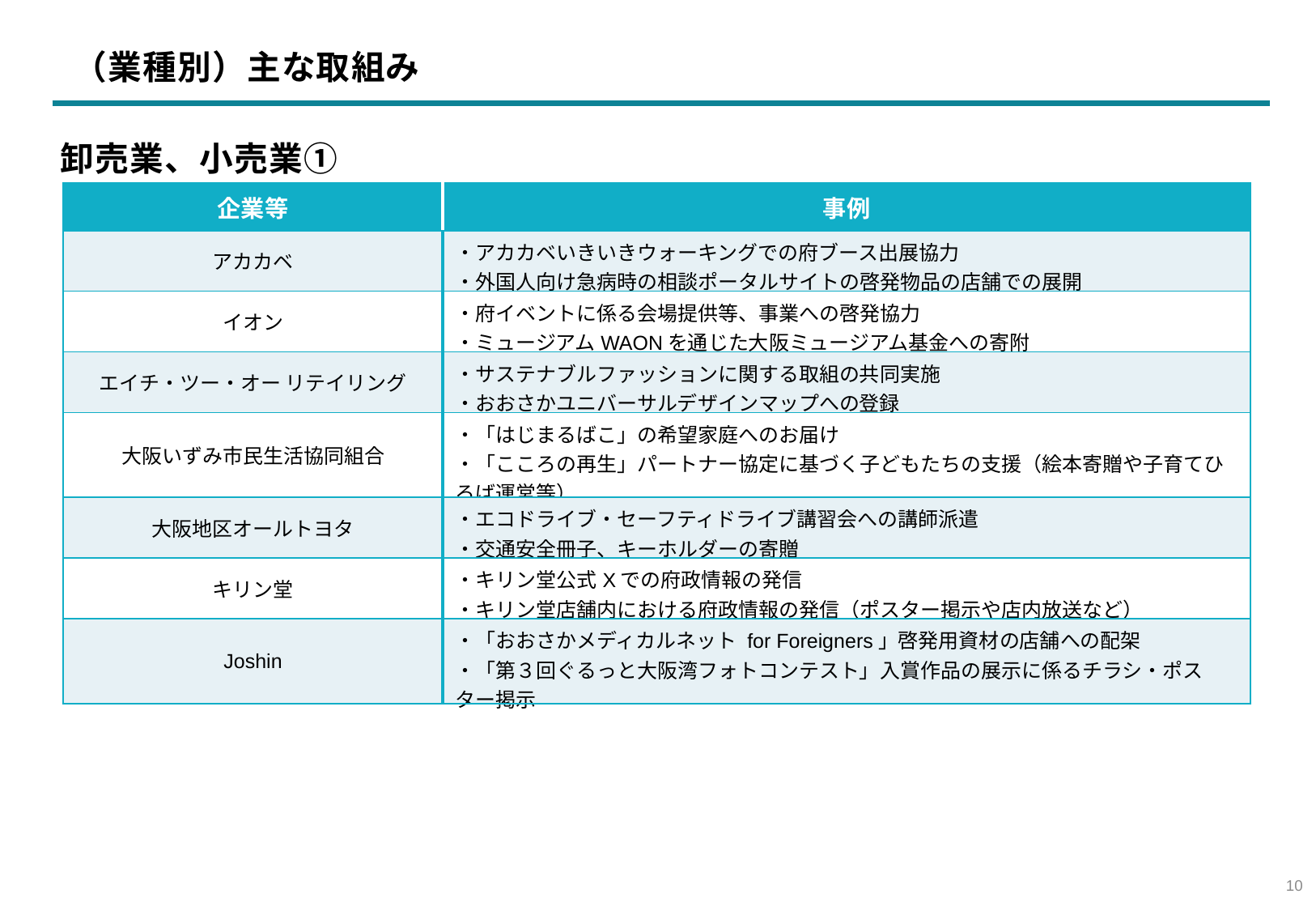

（業種別）主な取組み
卸売業、小売業①
プロジェクト分析スライド 3
| 企業等 | 事例 |
| --- | --- |
| アカカベ | ・アカカベいきいきウォーキングでの府ブース出展協力 ・外国人向け急病時の相談ポータルサイトの啓発物品の店舗での展開 |
| イオン | ・府イベントに係る会場提供等、事業への啓発協力 ・ミュージアムWAONを通じた大阪ミュージアム基金への寄附 |
| エイチ・ツー・オー リテイリング | ・サステナブルファッションに関する取組の共同実施 ・おおさかユニバーサルデザインマップへの登録 |
| 大阪いずみ市民生活協同組合 | ・「はじまるばこ」の希望家庭へのお届け ・「こころの再生」パートナー協定に基づく子どもたちの支援（絵本寄贈や子育てひろば運営等） |
| 大阪地区オールトヨタ | ・エコドライブ・セーフティドライブ講習会への講師派遣 ・交通安全冊子、キーホルダーの寄贈 |
| キリン堂 | ・キリン堂公式Xでの府政情報の発信 ・キリン堂店舗内における府政情報の発信（ポスター掲示や店内放送など） |
| Joshin | ・「おおさかメディカルネット for Foreigners」啓発用資材の店舗への配架 ・「第３回ぐるっと大阪湾フォトコンテスト」入賞作品の展示に係るチラシ・ポスター掲示 |
10